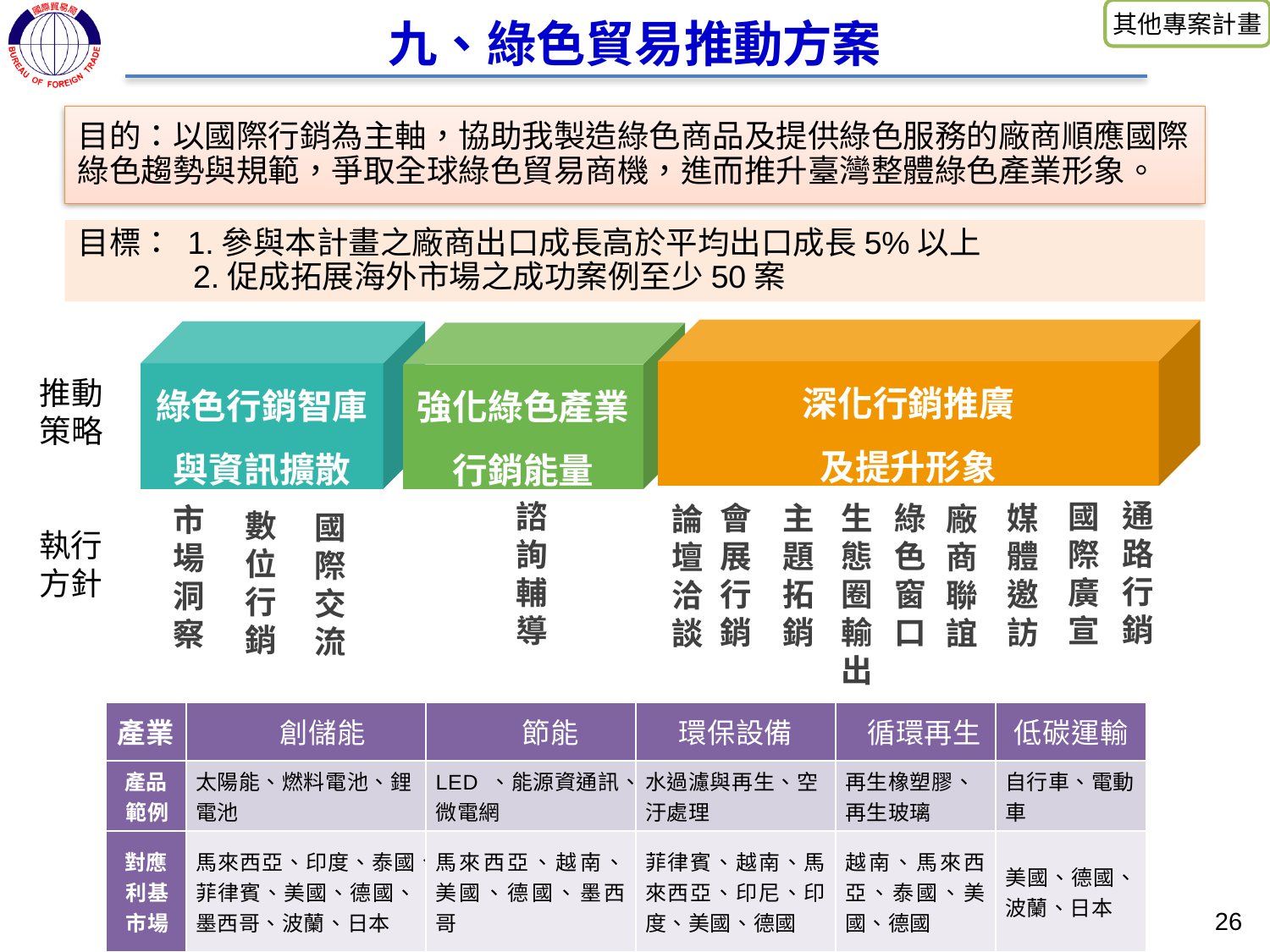

其他專案計畫
九、綠色貿易推動方案
目的：以國際行銷為主軸，協助我製造綠色商品及提供綠色服務的廠商順應國際綠色趨勢與規範，爭取全球綠色貿易商機，進而推升臺灣整體綠色產業形象。
目標： 1.參與本計畫之廠商出口成長高於平均出口成長5%以上
             2.促成拓展海外市場之成功案例至少50案
深化行銷推廣
及提升形象
綠色行銷智庫
與資訊擴散
強化綠色產業
行銷能量
通路行銷
諮
詢
輔
導
國
際
廣
宣
會
展
行
銷
主
題
拓
銷
生
態
圈
輸
出
媒體
邀訪
綠
色
窗
口
論
壇
洽
談
廠
商
聯
誼

市
場
洞
察
數
位
行
銷
推動策略
國
際
交
流

執行方針
| 產業 | 創儲能 | 節能 | 環保設備 | 循環再生 | 低碳運輸 |
| --- | --- | --- | --- | --- | --- |
| 產品 範例 | 太陽能、燃料電池、鋰電池 | LED 、能源資通訊、微電網 | 水過濾與再生、空汙處理 | 再生橡塑膠、再生玻璃 | 自行車、電動車 |
| 對應 利基 市場 | 馬來西亞、印度、泰國、菲律賓、美國、德國、墨西哥、波蘭、日本 | 馬來西亞、越南、美國、德國、墨西哥 | 菲律賓、越南、馬來西亞、印尼、印度、美國、德國 | 越南、馬來西亞、泰國、美國、德國 | 美國、德國、波蘭、日本 |